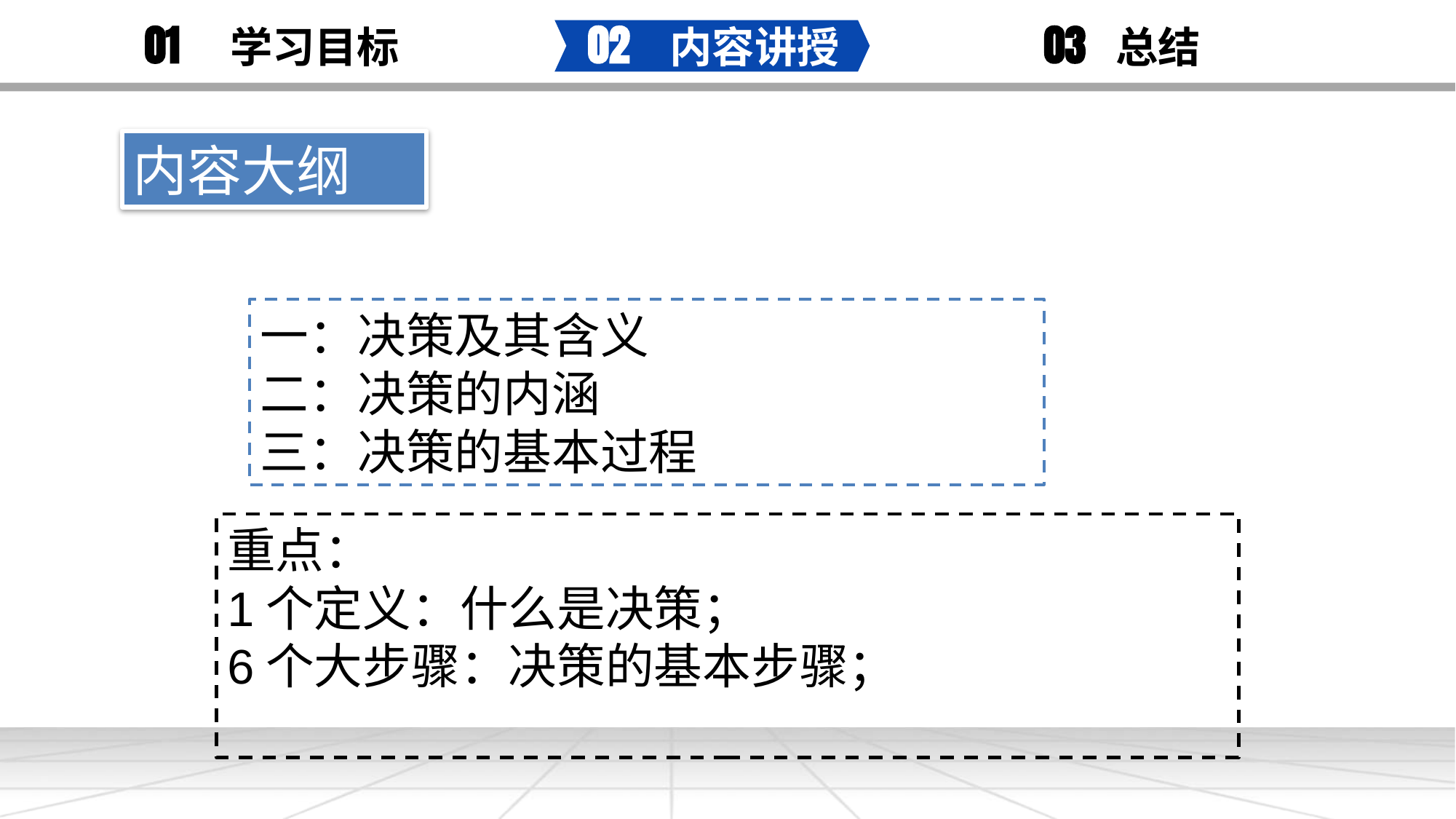

02   内容讲授
03  总结
01    学习目标

内容大纲
一：决策及其含义
二：决策的内涵
三：决策的基本过程
重点：
1个定义：什么是决策；
6个大步骤：决策的基本步骤；